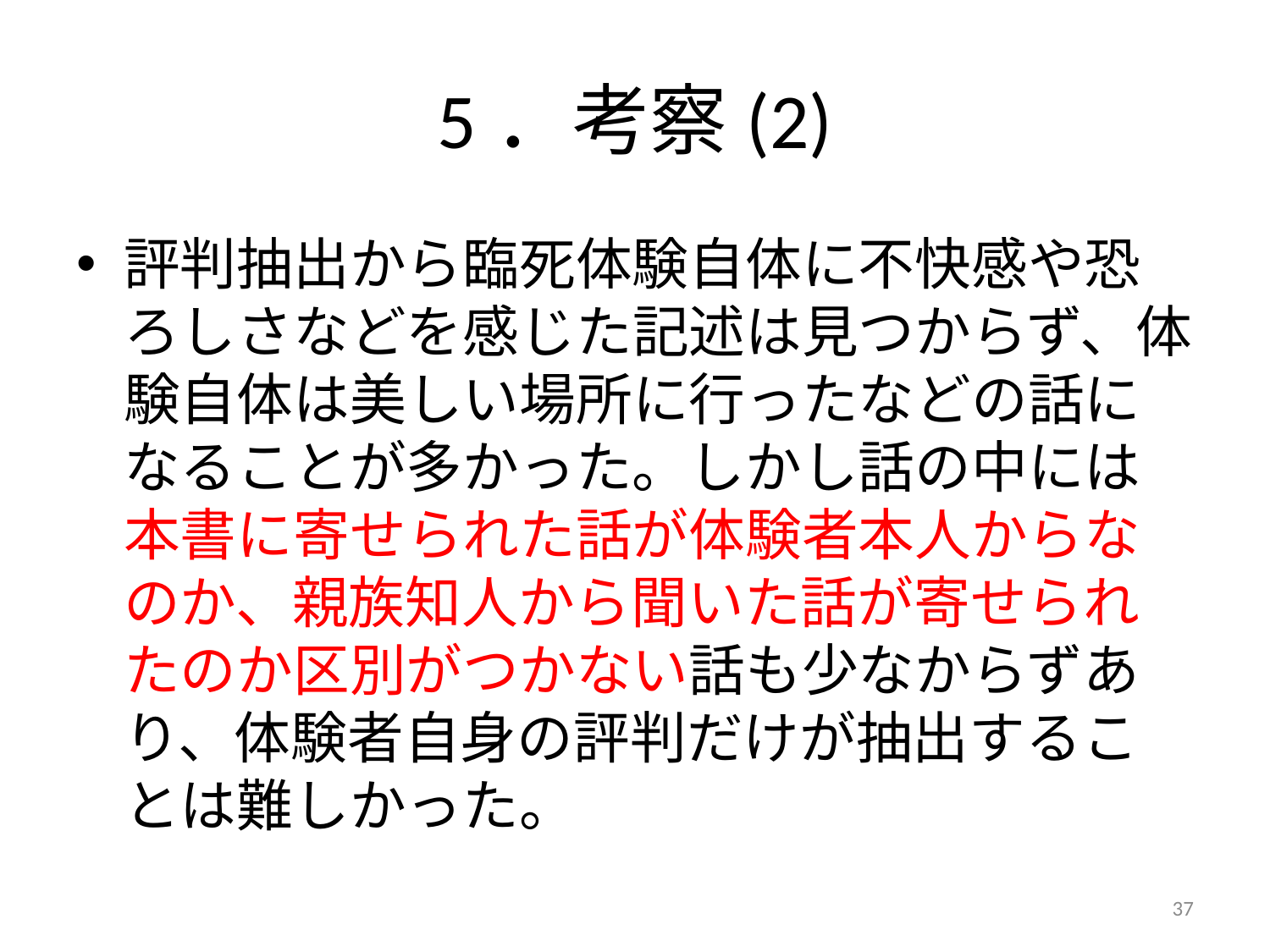

# 5．考察(2)
評判抽出から臨死体験自体に不快感や恐ろしさなどを感じた記述は見つからず、体験自体は美しい場所に行ったなどの話になることが多かった。しかし話の中には本書に寄せられた話が体験者本人からなのか、親族知人から聞いた話が寄せられたのか区別がつかない話も少なからずあり、体験者自身の評判だけが抽出することは難しかった。
37